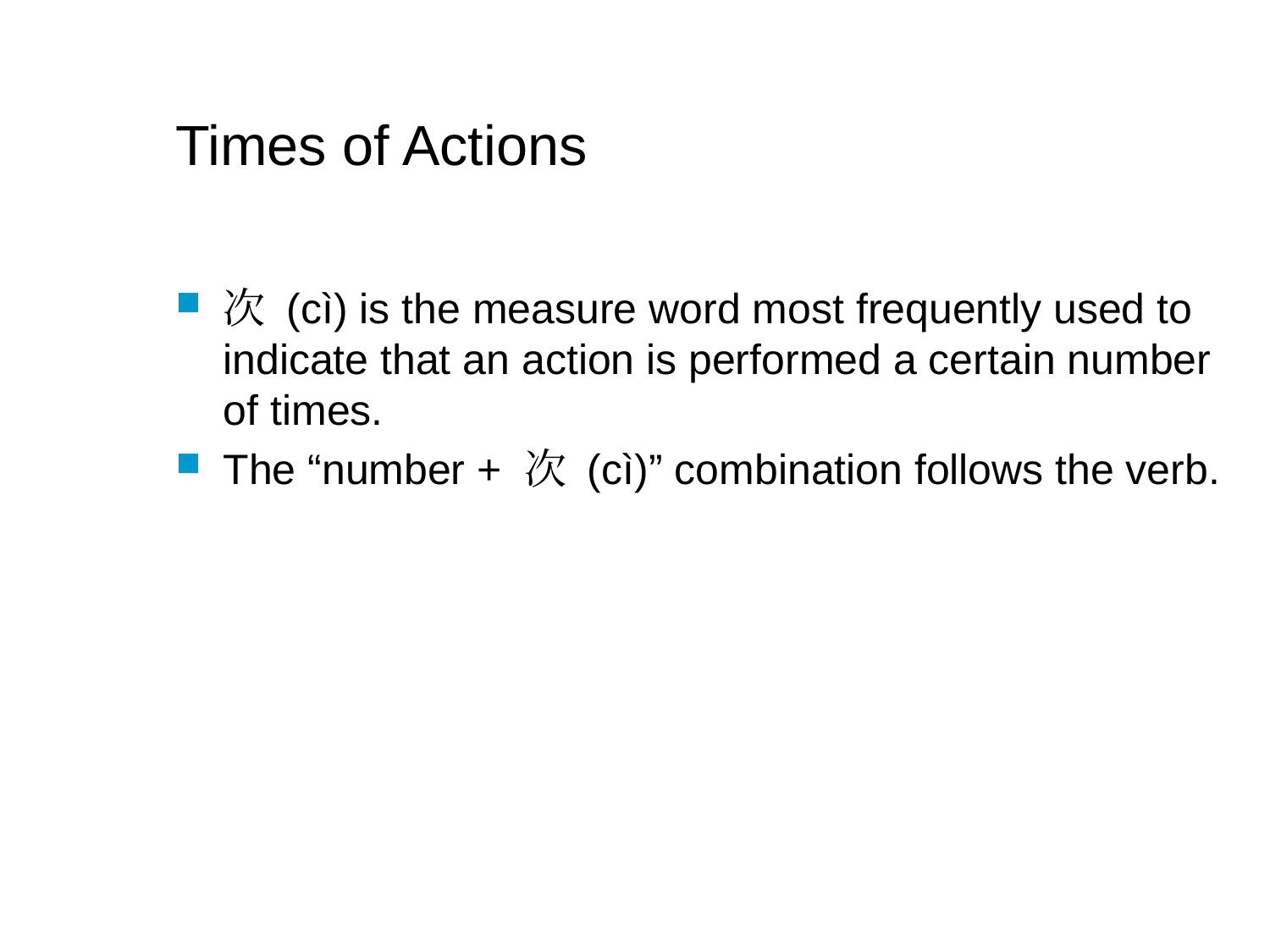

# Times of Actions
次 (cì) is the measure word most frequently used to indicate that an action is performed a certain number of times.
The “number + 次 (cì)” combination follows the verb.